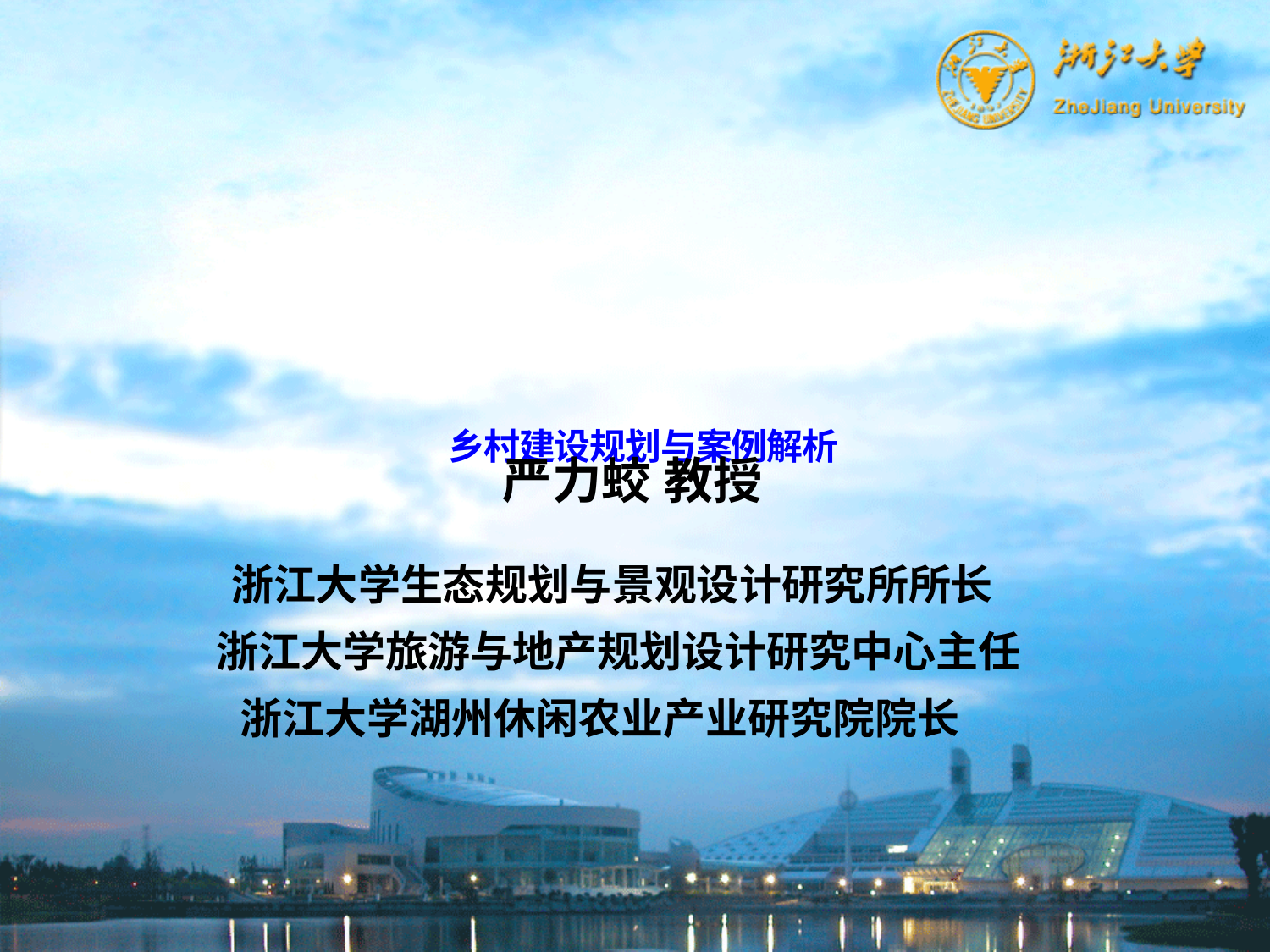

严力蛟 教授

    浙江大学生态规划与景观设计研究所所长
　　　　     浙江大学旅游与地产规划设计研究中心主任
　　　　       浙江大学湖州休闲农业产业研究院院长

# 乡村建设规划与案例解析